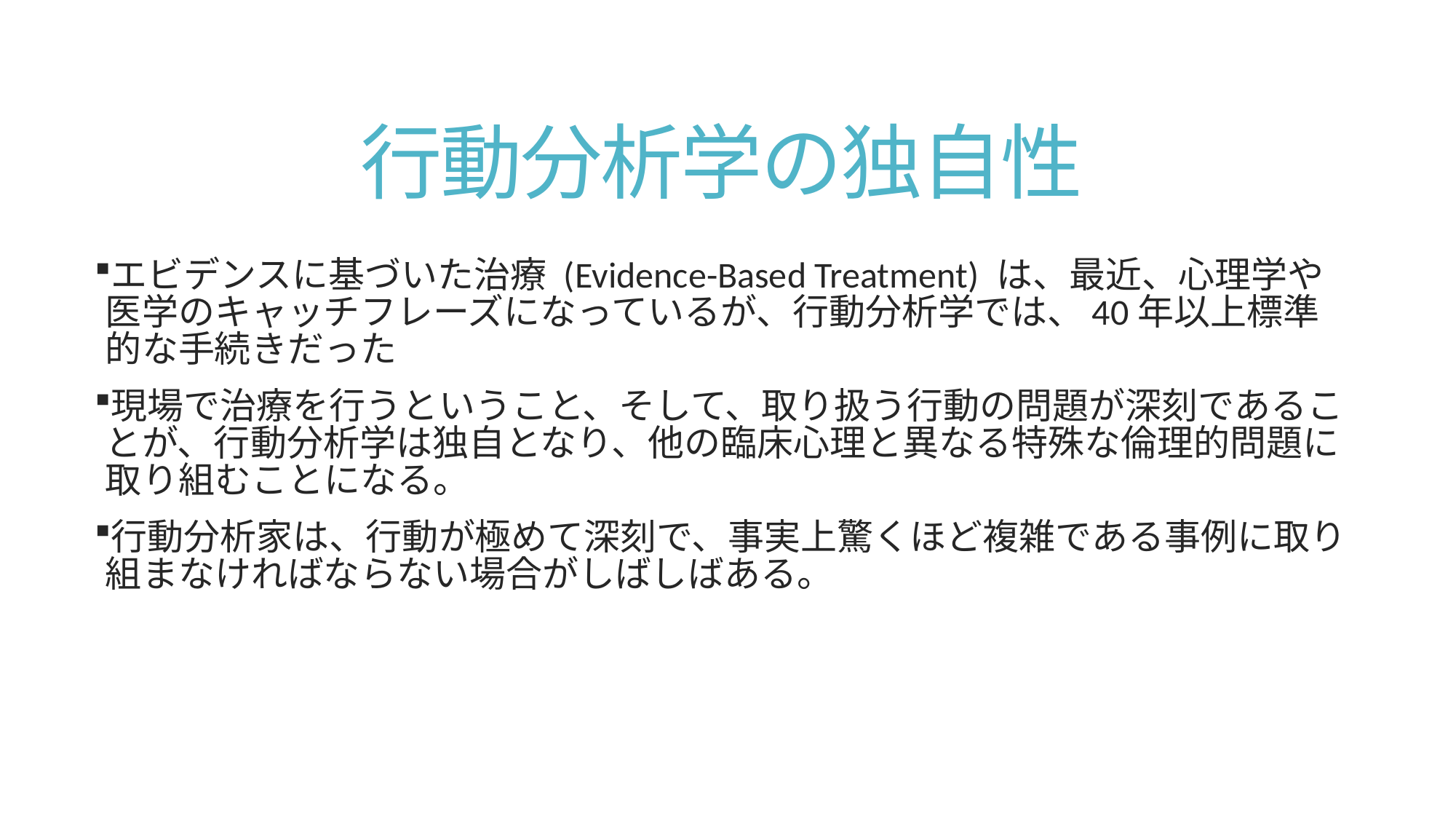

# 行動分析学の独自性
エビデンスに基づいた治療 (Evidence-Based Treatment) は、最近、心理学や医学のキャッチフレーズになっているが、行動分析学では、40年以上標準的な手続きだった
現場で治療を行うということ、そして、取り扱う行動の問題が深刻であることが、行動分析学は独自となり、他の臨床心理と異なる特殊な倫理的問題に取り組むことになる。
行動分析家は、行動が極めて深刻で、事実上驚くほど複雑である事例に取り組まなければならない場合がしばしばある。